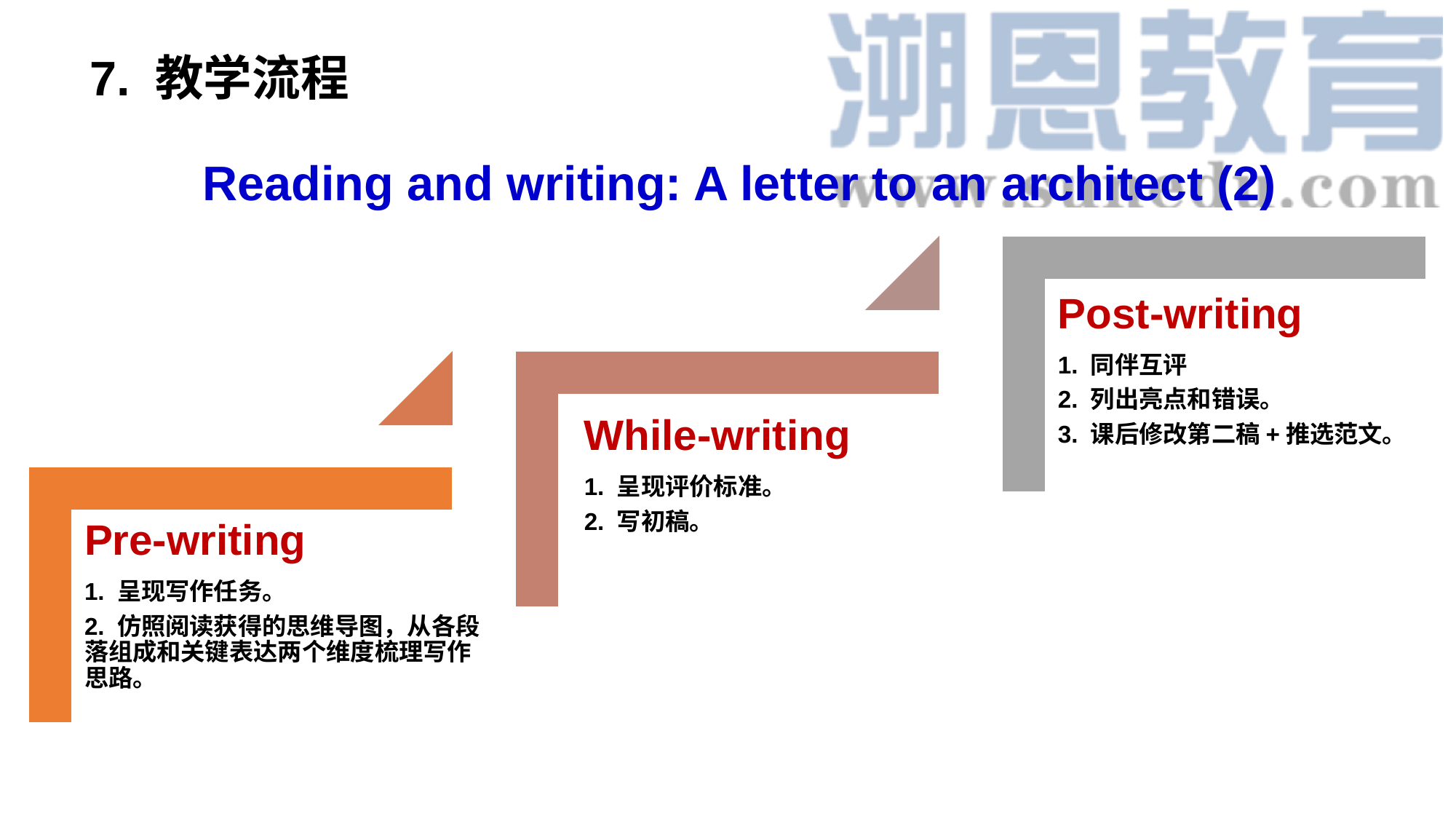

7. 教学流程
Reading and writing: A letter to an architect (2)
Pre-writing
1. 呈现写作任务。
2. 仿照阅读获得的思维导图，从各段落组成和关键表达两个维度梳理写作思路。
While-writing
1. 呈现评价标准。
2. 写初稿。

Post-writing
1. 同伴互评
2. 列出亮点和错误。
3. 课后修改第二稿+推选范文。